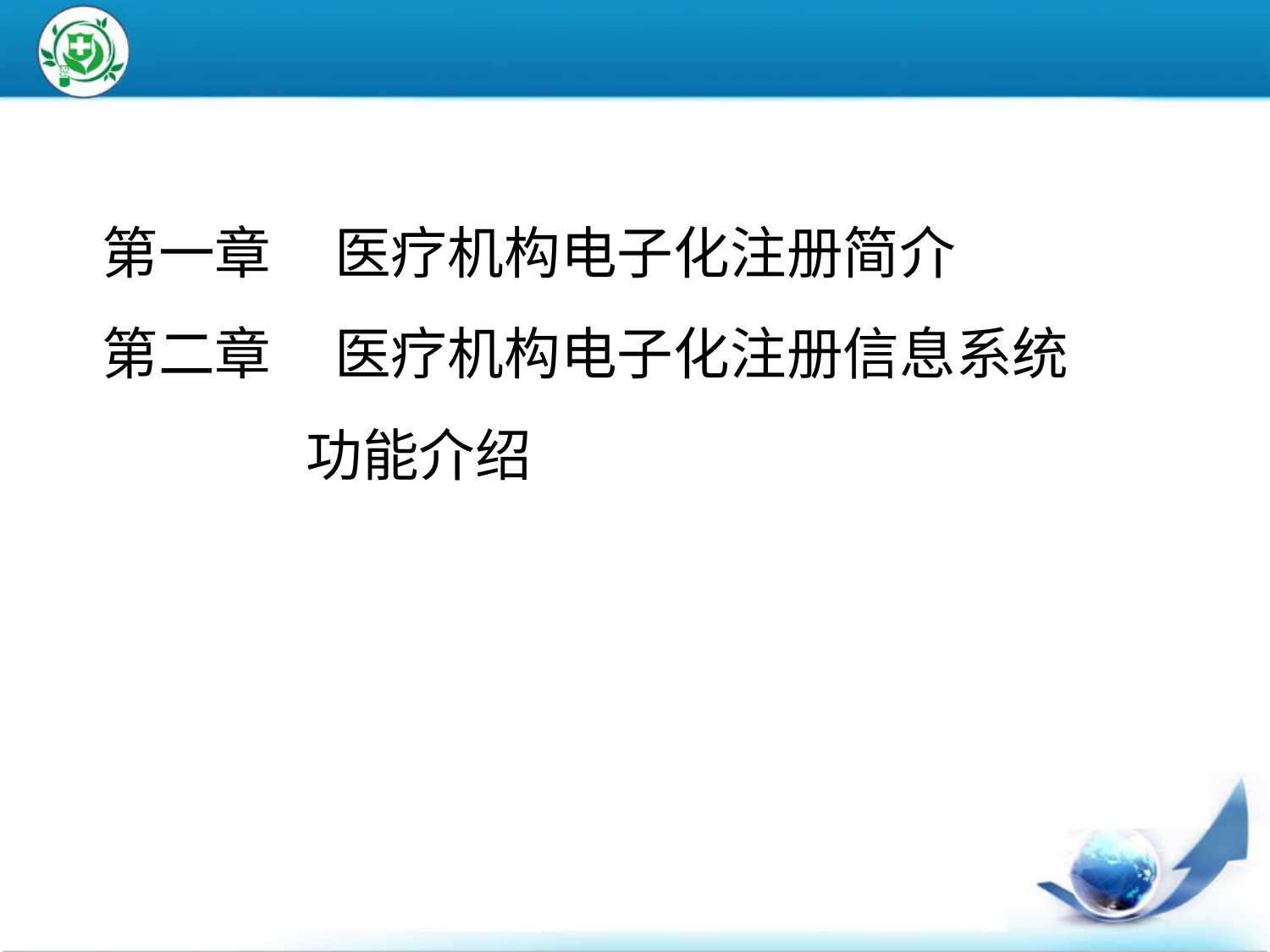

第一章     医疗机构电子化注册简介
第二章     医疗机构电子化注册信息系统
               功能介绍